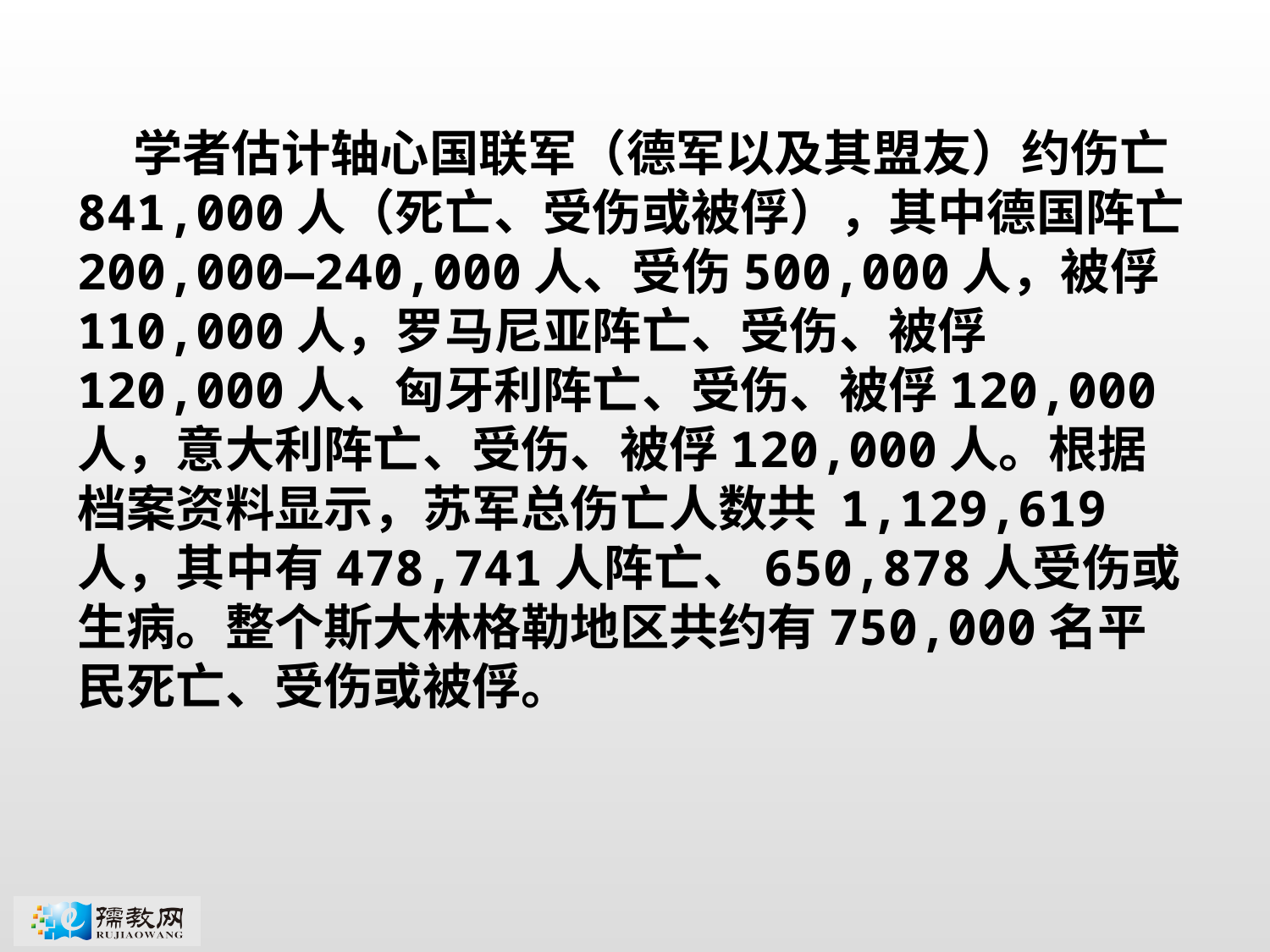

学者估计轴心国联军（德军以及其盟友）约伤亡841,000人（死亡、受伤或被俘），其中德国阵亡200,000—240,000人、受伤500,000人，被俘110,000人，罗马尼亚阵亡、受伤、被俘120,000人、匈牙利阵亡、受伤、被俘120,000人，意大利阵亡、受伤、被俘120,000人。根据档案资料显示，苏军总伤亡人数共 1,129,619 人，其中有478,741人阵亡、650,878人受伤或生病。整个斯大林格勒地区共约有750,000名平民死亡、受伤或被俘。